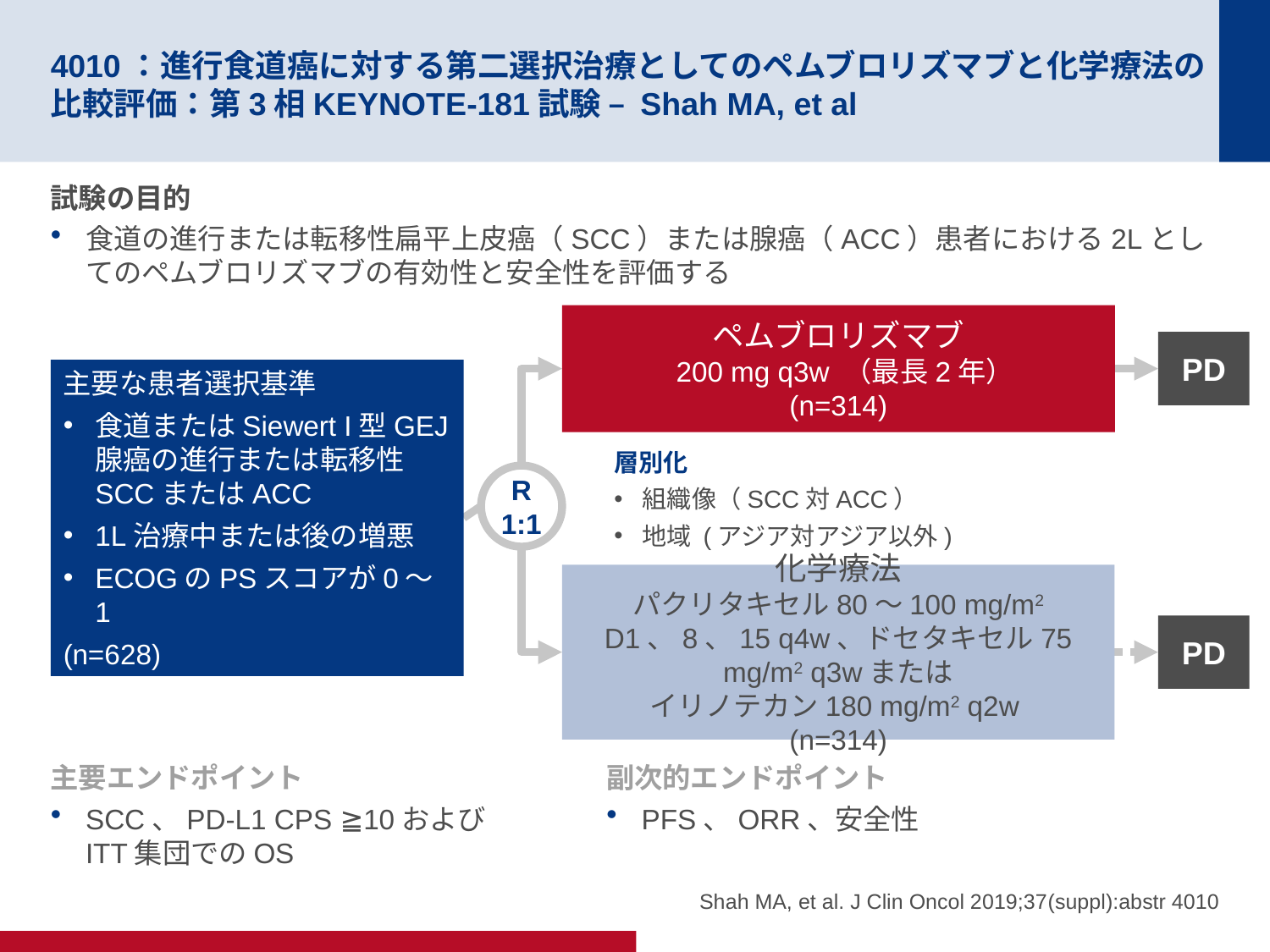

# 4010：進行食道癌に対する第二選択治療としてのペムブロリズマブと化学療法の比較評価：第3相KEYNOTE-181試験 – Shah MA, et al
試験の目的
食道の進行または転移性扁平上皮癌（SCC）または腺癌（ACC）患者における2Lとしてのペムブロリズマブの有効性と安全性を評価する
ペムブロリズマブ
 200 mg q3w （最長2年）
(n=314)
PD
主要な患者選択基準
食道またはSiewert I型GEJ腺癌の進行または転移性SCCまたはACC
1L治療中または後の増悪
ECOGのPSスコアが0～1
(n=628)
層別化
組織像（SCC対ACC）
地域 (アジア対アジア以外)
R
1:1
化学療法
パクリタキセル80〜100 mg/m2 D1、8、15 q4w、ドセタキセル75 mg/m2 q3wまたは
イリノテカン180 mg/m2 q2w
(n=314)
PD
主要エンドポイント
SCC、PD-L1 CPS ≧10および
ITT集団でのOS
副次的エンドポイント
PFS、ORR、安全性
Shah MA, et al. J Clin Oncol 2019;37(suppl):abstr 4010